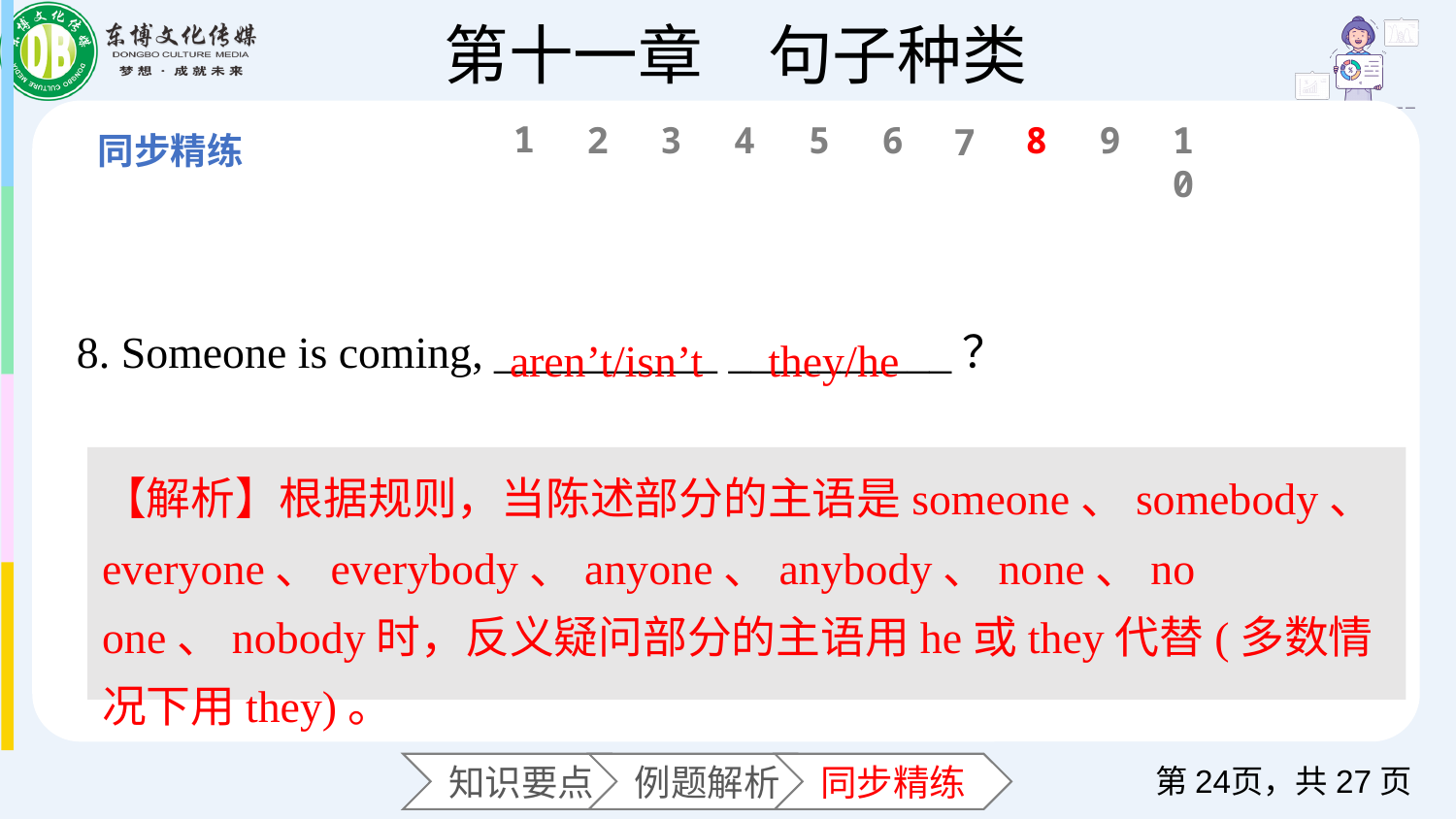

1
6
2
3
4
5
8
9
10
7

8. Someone is coming, __________ __________？
aren’t/isn’t
they/he
【解析】根据规则，当陈述部分的主语是someone、somebody、 everyone、everybody、anyone、anybody、none、no one、nobody时，反义疑问部分的主语用he或they代替(多数情况下用they)。